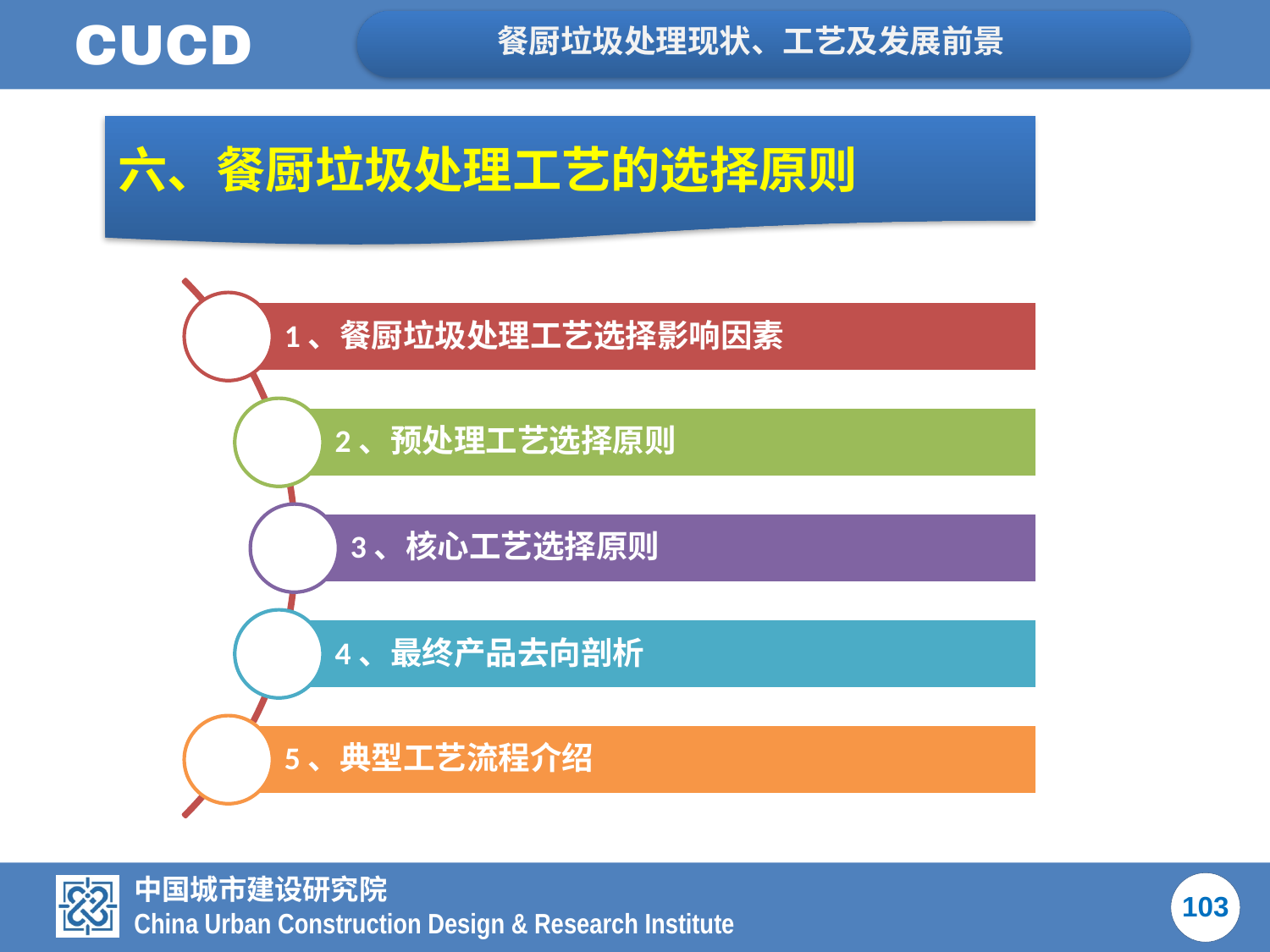

六、餐厨垃圾处理工艺的选择原则
1、餐厨垃圾处理工艺选择影响因素
2、预处理工艺选择原则
3、核心工艺选择原则
4、最终产品去向剖析
5、典型工艺流程介绍
103